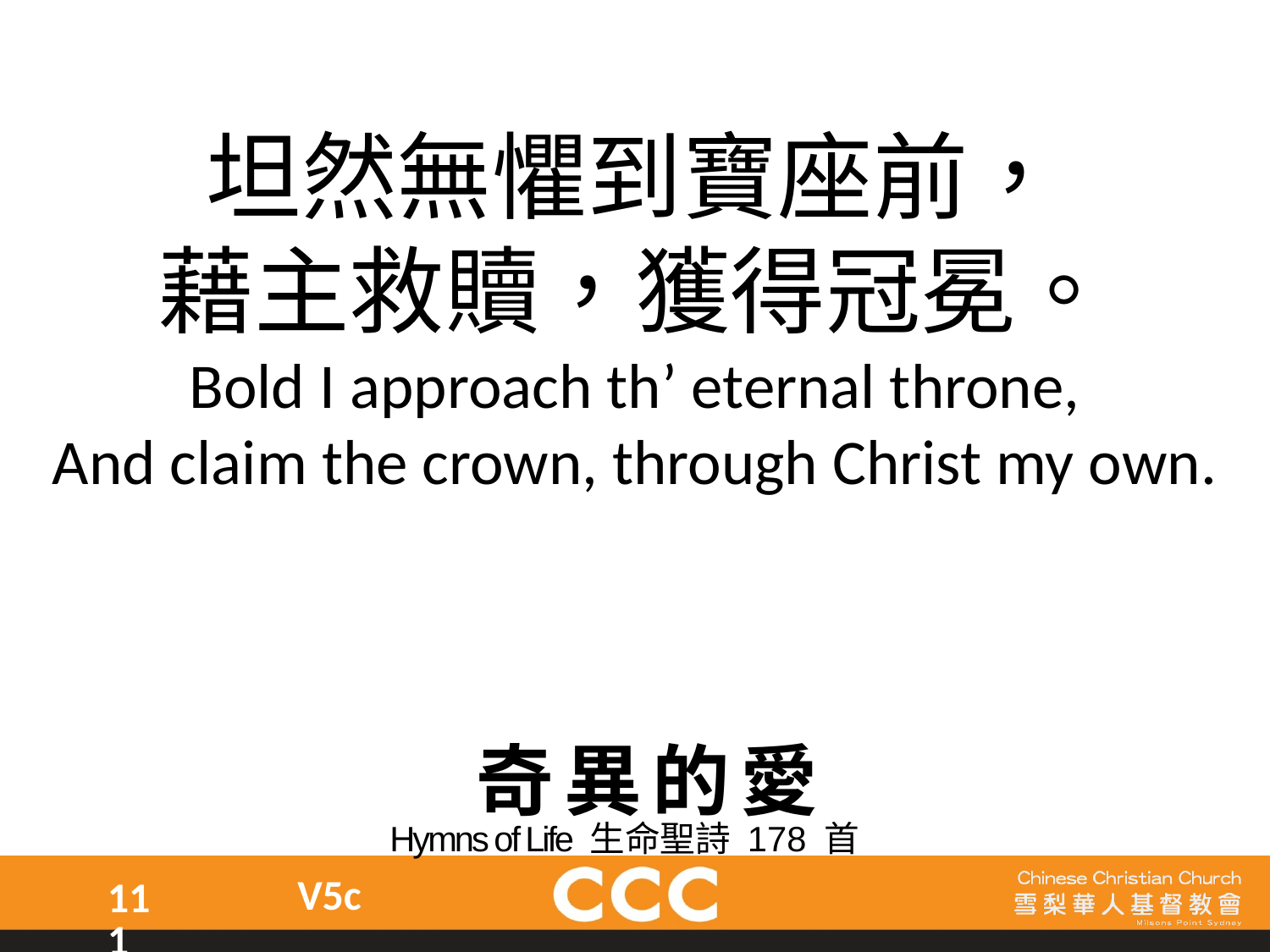

坦然無懼到寶座前，
藉主救贖，獲得冠冕。
Bold I approach th’ eternal throne,
And claim the crown, through Christ my own.
奇異的愛
Hymns of Life 生命聖詩 178 首
V5c
111